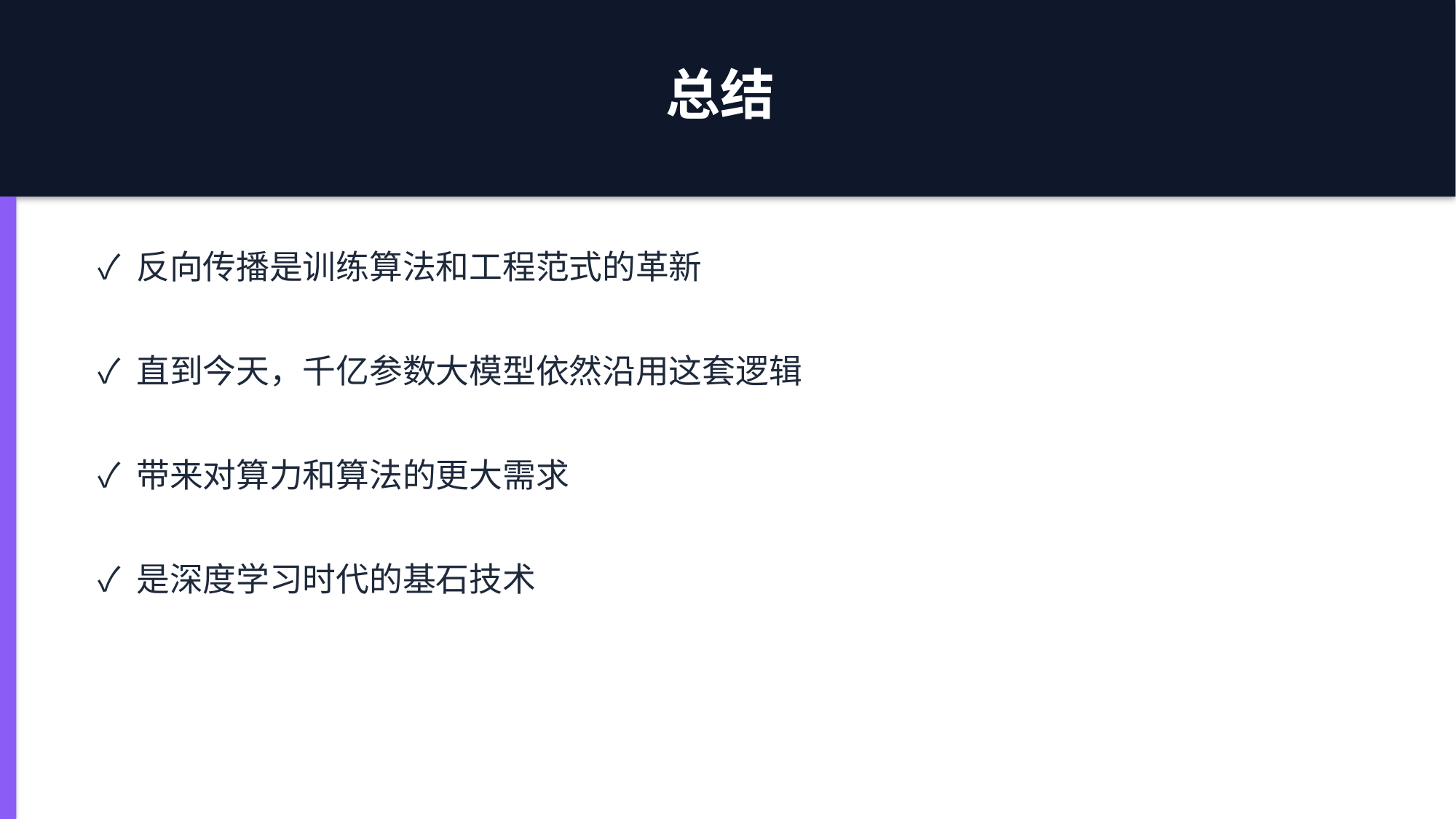

总结

✓ 反向传播是训练算法和工程范式的革新

✓ 直到今天，千亿参数大模型依然沿用这套逻辑

✓ 带来对算力和算法的更大需求

✓ 是深度学习时代的基石技术